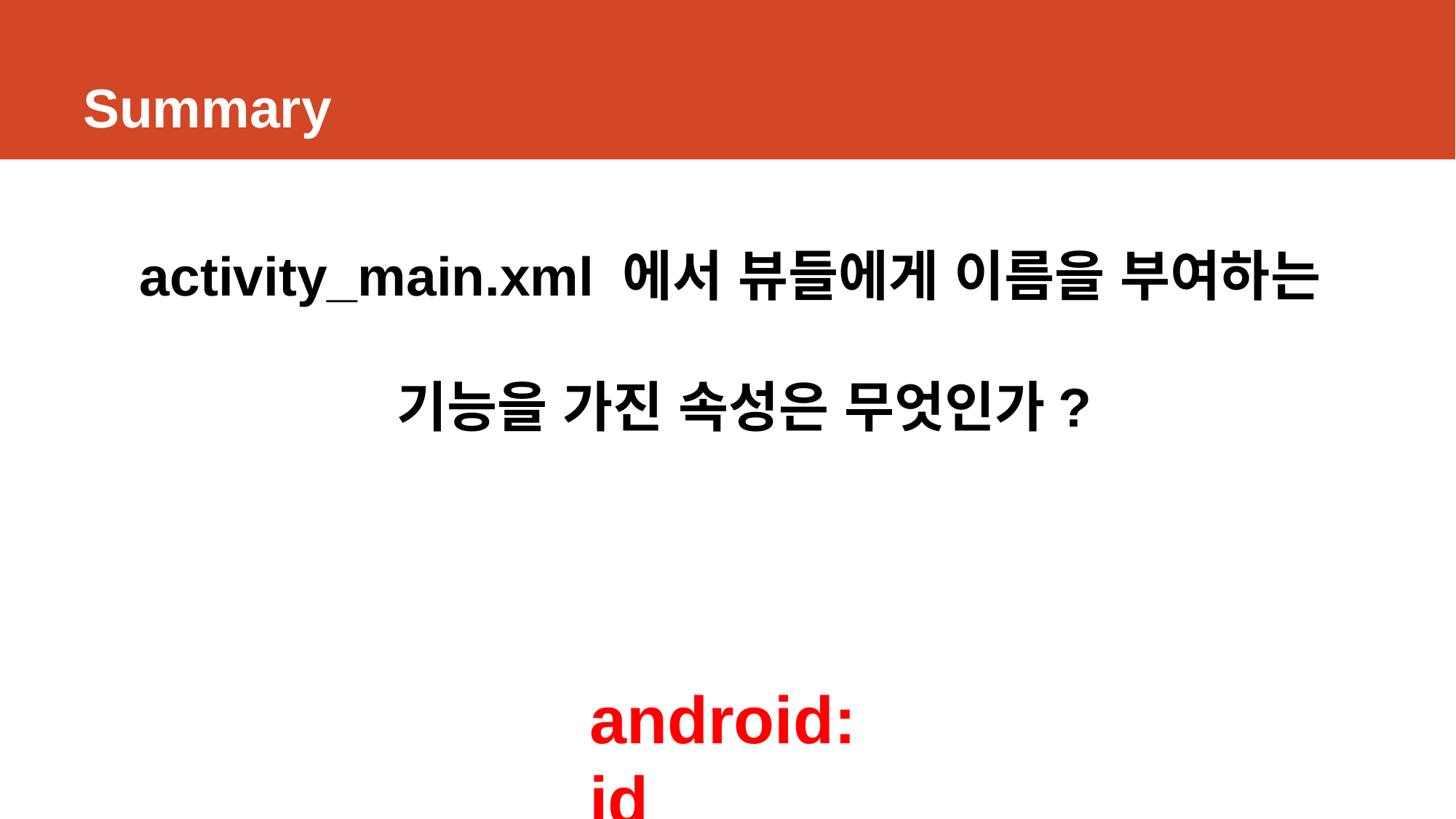

# Summary
activity_main.xml 에서 뷰들에게 이름을 부여하는

 기능을 가진 속성은 무엇인가?
android:id